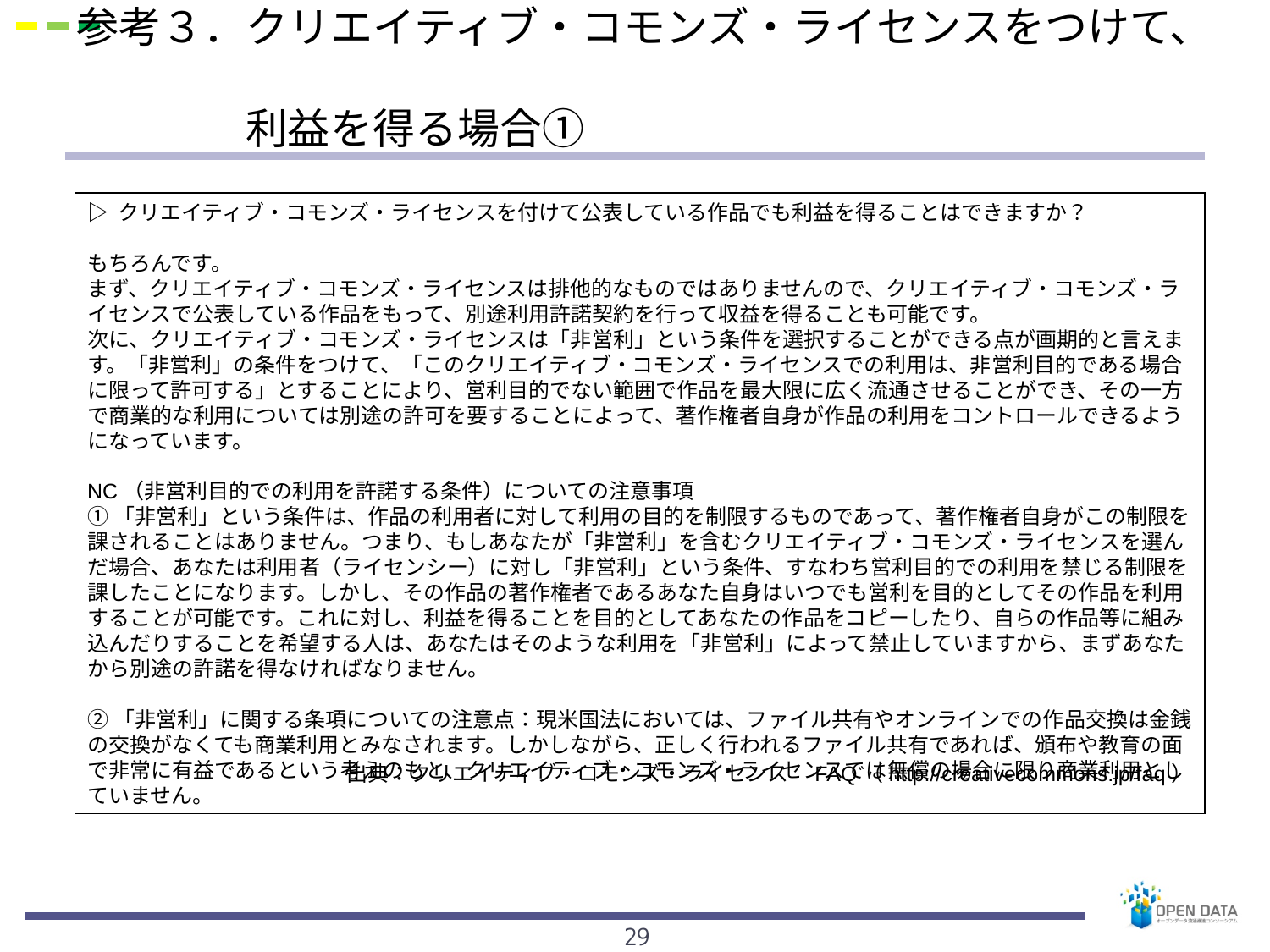

# 参考３．クリエイティブ・コモンズ・ライセンスをつけて、 　　　　利益を得る場合①
▷ クリエイティブ・コモンズ・ライセンスを付けて公表している作品でも利益を得ることはできますか？

もちろんです。
まず、クリエイティブ・コモンズ・ライセンスは排他的なものではありませんので、クリエイティブ・コモンズ・ライセンスで公表している作品をもって、別途利用許諾契約を行って収益を得ることも可能です。
次に、クリエイティブ・コモンズ・ライセンスは「非営利」という条件を選択することができる点が画期的と言えます。「非営利」の条件をつけて、「このクリエイティブ・コモンズ・ライセンスでの利用は、非営利目的である場合に限って許可する」とすることにより、営利目的でない範囲で作品を最大限に広く流通させることができ、その一方で商業的な利用については別途の許可を要することによって、著作権者自身が作品の利用をコントロールできるようになっています。

NC（非営利目的での利用を許諾する条件）についての注意事項
①「非営利」という条件は、作品の利用者に対して利用の目的を制限するものであって、著作権者自身がこの制限を課されることはありません。つまり、もしあなたが「非営利」を含むクリエイティブ・コモンズ・ライセンスを選んだ場合、あなたは利用者（ライセンシー）に対し「非営利」という条件、すなわち営利目的での利用を禁じる制限を課したことになります。しかし、その作品の著作権者であるあなた自身はいつでも営利を目的としてその作品を利用することが可能です。これに対し、利益を得ることを目的としてあなたの作品をコピーしたり、自らの作品等に組み込んだりすることを希望する人は、あなたはそのような利用を「非営利」によって禁止していますから、まずあなたから別途の許諾を得なければなりません。

②「非営利」に関する条項についての注意点：現米国法においては、ファイル共有やオンラインでの作品交換は金銭の交換がなくても商業利用とみなされます。しかしながら、正しく行われるファイル共有であれば、頒布や教育の面で非常に有益であるという考えのもと、クリエイティブ・コモンズ・ライセンスでは無償の場合に限り商業利用としていません。
出典：クリエイティブ・コモンズ・ライセンス　FAQ（http://creativecommons.jp/faq）
29